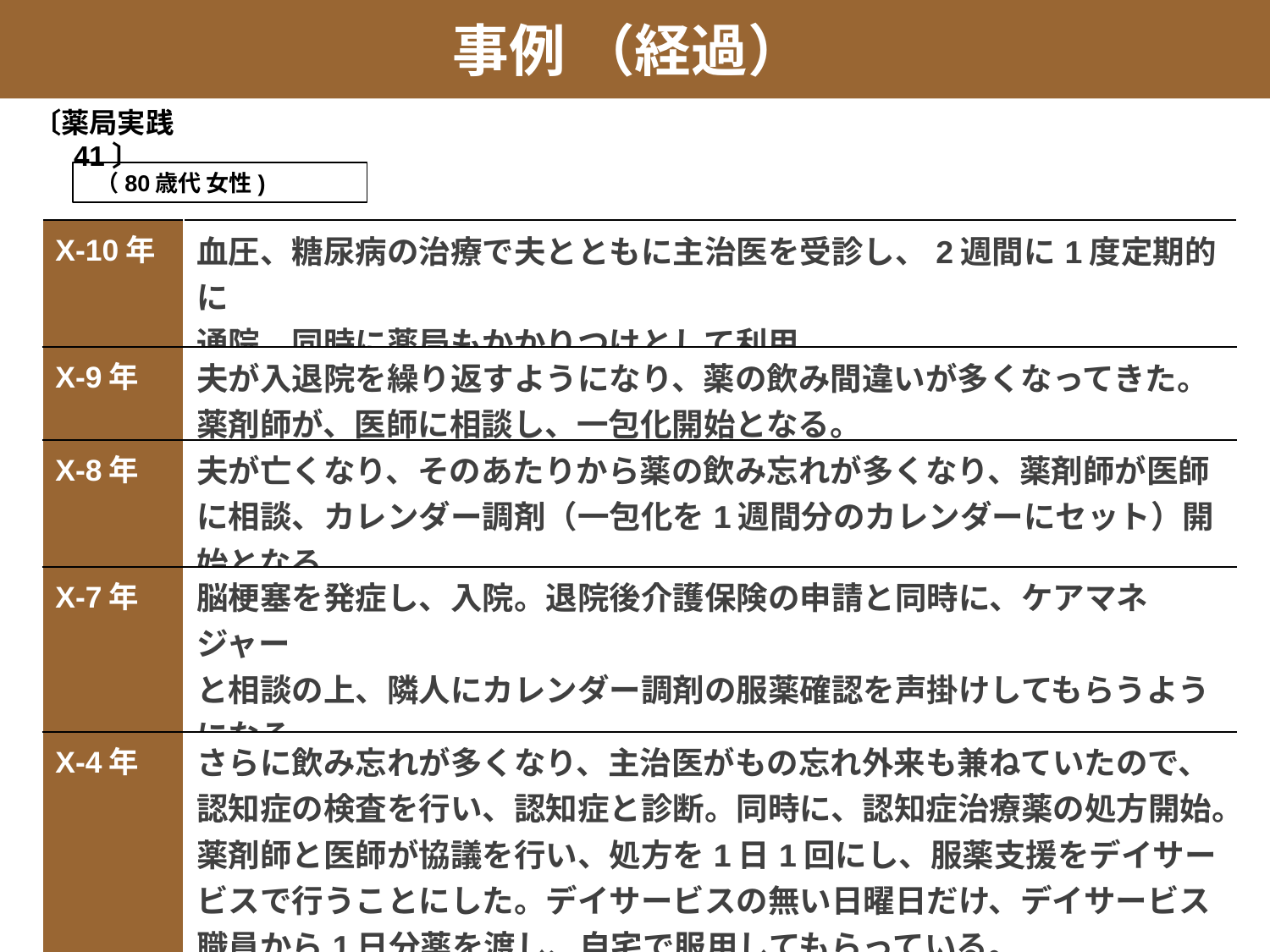

事例 （経過）
〔薬局実践41〕
 （80歳代 女性)
| X-10年 | 血圧、糖尿病の治療で夫とともに主治医を受診し、2週間に1度定期的に 通院。同時に薬局もかかりつけとして利用。 |
| --- | --- |
| X-9年 | 夫が入退院を繰り返すようになり、薬の飲み間違いが多くなってきた。 薬剤師が、医師に相談し、一包化開始となる。 |
| X-8年 | 夫が亡くなり、そのあたりから薬の飲み忘れが多くなり、薬剤師が医師に相談、カレンダー調剤（一包化を1週間分のカレンダーにセット）開始となる。 |
| X-7年 | 脳梗塞を発症し、入院。退院後介護保険の申請と同時に、ケアマネジャー と相談の上、隣人にカレンダー調剤の服薬確認を声掛けしてもらうようになる。 |
| X-4年 | さらに飲み忘れが多くなり、主治医がもの忘れ外来も兼ねていたので、認知症の検査を行い、認知症と診断。同時に、認知症治療薬の処方開始。 薬剤師と医師が協議を行い、処方を1日1回にし、服薬支援をデイサービスで行うことにした。デイサービスの無い日曜日だけ、デイサービス職員から1日分薬を渡し、自宅で服用してもらっている。　 その後、血糖値、血圧、認知症、全て安定して落ち着いている。 |